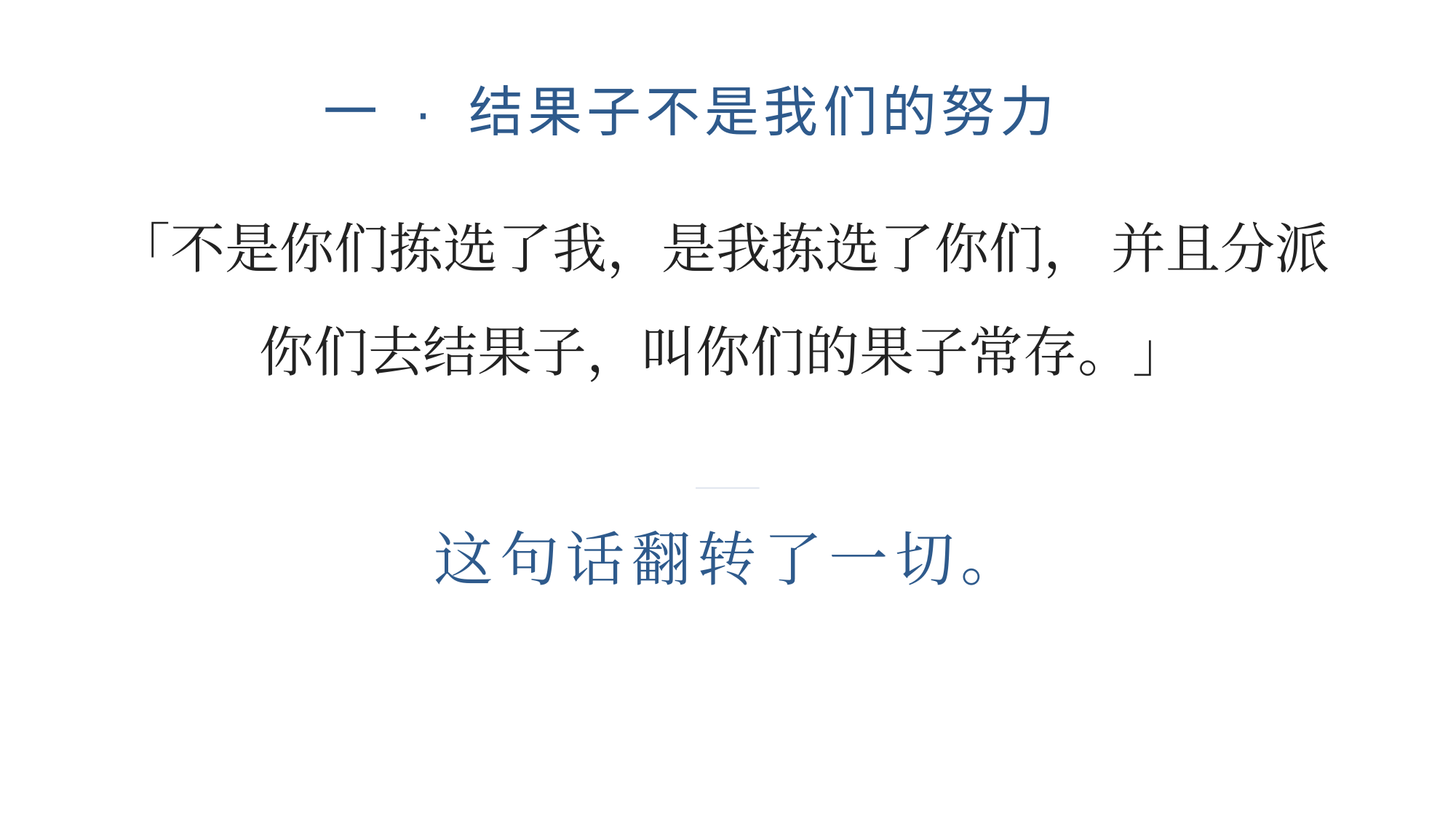

一 · 结果子不是我们的努力
「不是你们拣选了我，是我拣选了你们， 并且分派你们去结果子，叫你们的果子常存。」

这句话翻转了一切。